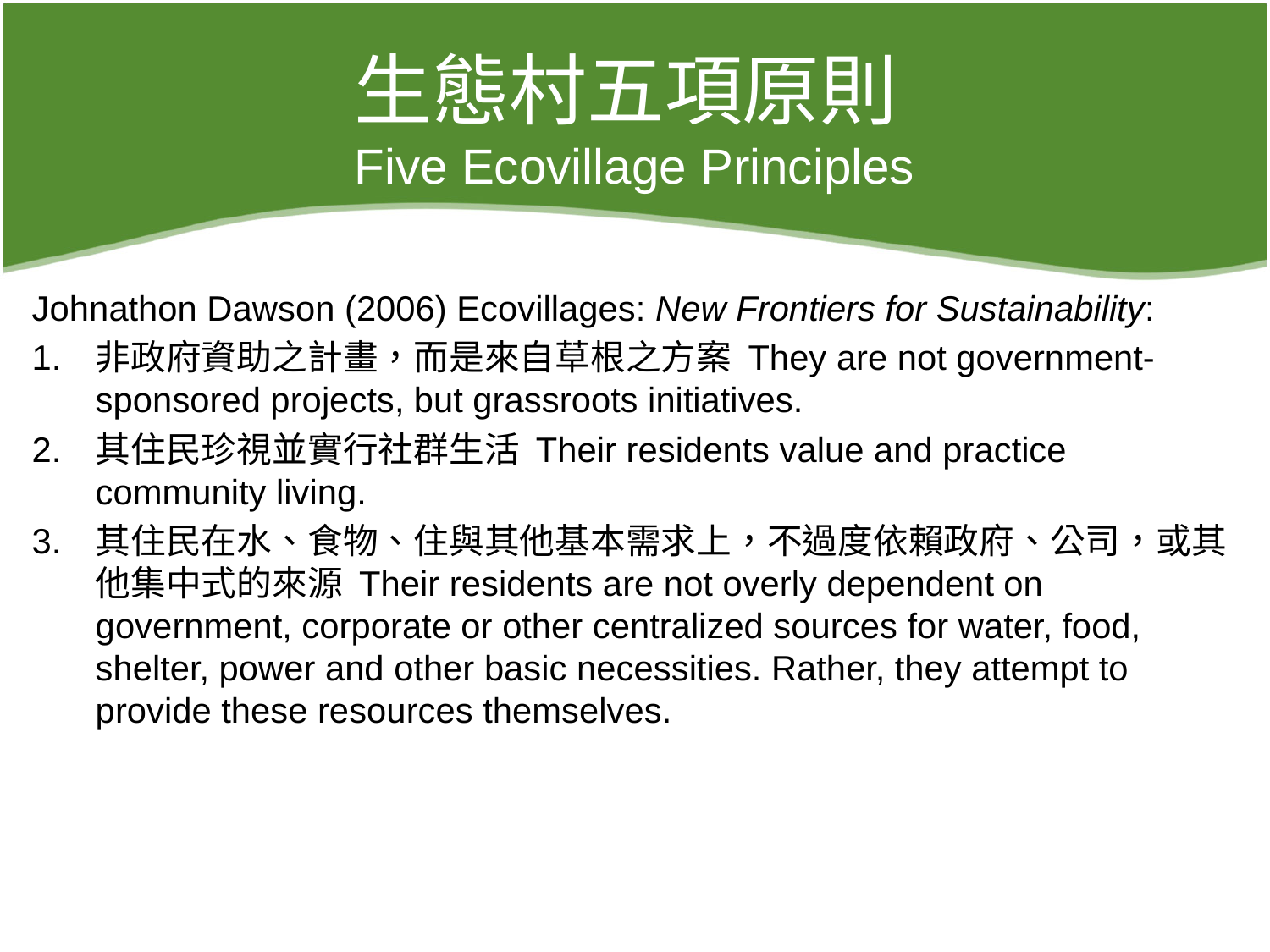

# 生態村五項原則 Five Ecovillage Principles
Johnathon Dawson (2006) Ecovillages: New Frontiers for Sustainability:
非政府資助之計畫，而是來自草根之方案 They are not government-sponsored projects, but grassroots initiatives.
其住民珍視並實行社群生活 Their residents value and practice community living.
其住民在水、食物、住與其他基本需求上，不過度依賴政府、公司，或其他集中式的來源 Their residents are not overly dependent on government, corporate or other centralized sources for water, food, shelter, power and other basic necessities. Rather, they attempt to provide these resources themselves.